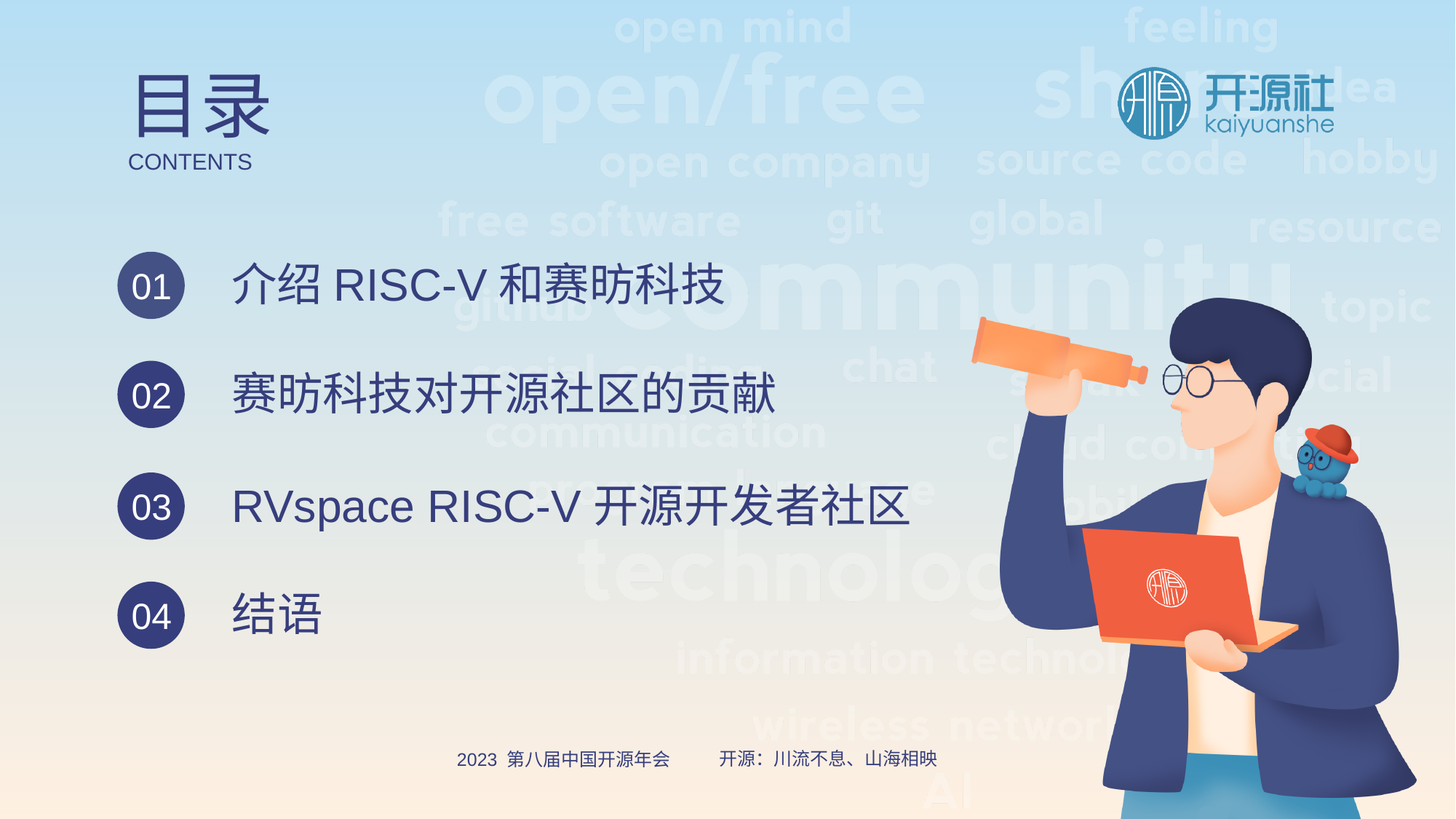

目录
CONTENTS

介绍RISC-V和赛昉科技
01

赛昉科技对开源社区的贡献
02

RVspace RISC-V开源开发者社区
03

结语
04